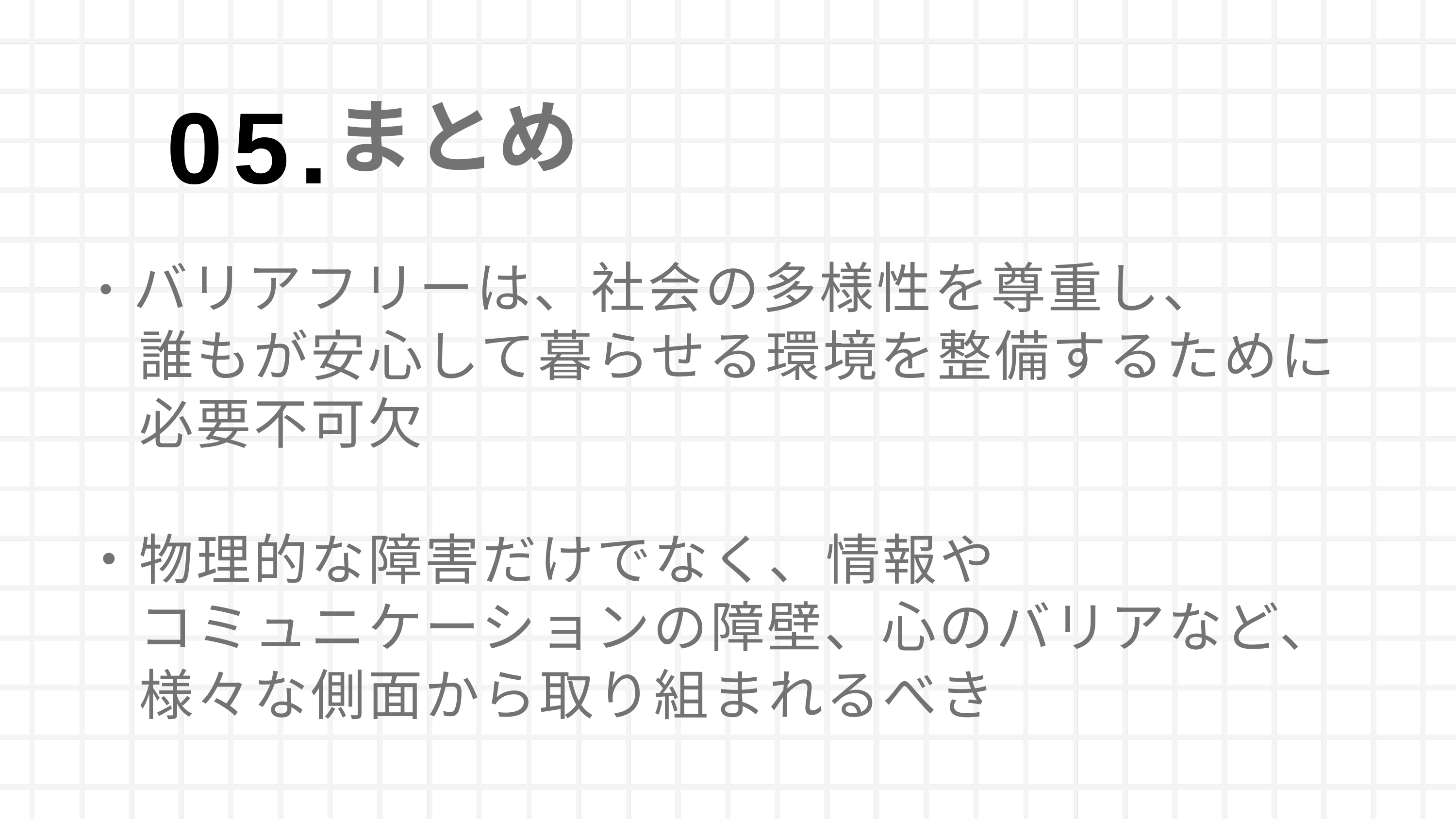

05.
まとめ
・バリアフリーは、社会の多様性を尊重し、
　誰もが安心して暮らせる環境を整備するために
　必要不可欠

・物理的な障害だけでなく、情報や
　コミュニケーションの障壁、心のバリアなど、
　様々な側面から取り組まれるべき